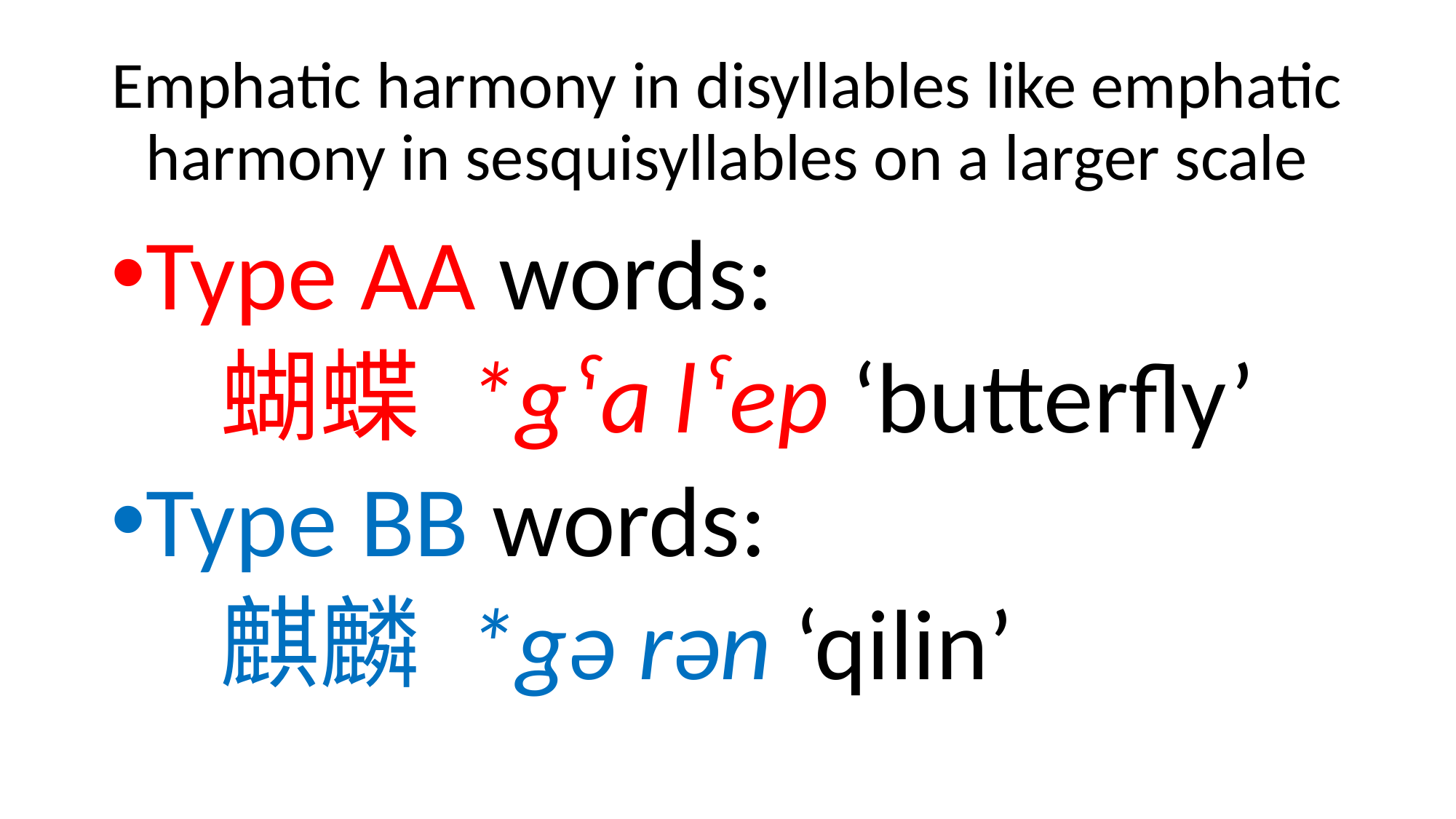

# Emphatic harmony in disyllables like emphatic harmony in sesquisyllables on a larger scale
Type AA words:
	蝴蝶 *gˁa lˁep ‘butterfly’
Type BB words:
	麒麟 *gə rən ‘qilin’